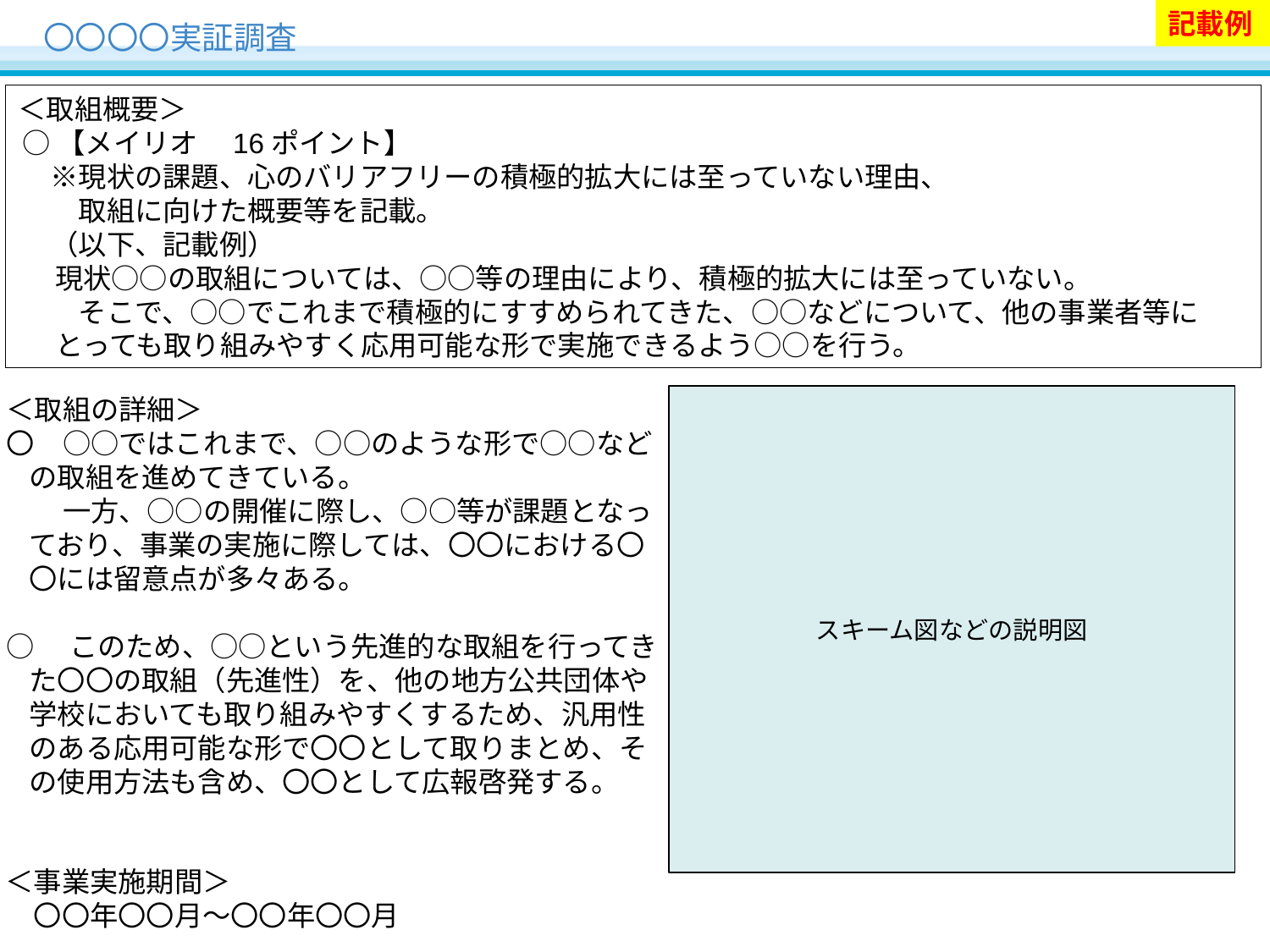

記載例
　〇〇〇〇実証調査
＜取組概要＞
○【メイリオ　16ポイント】
　※現状の課題、心のバリアフリーの積極的拡大には至っていない理由、
　　取組に向けた概要等を記載。
　（以下、記載例）
現状○○の取組については、○○等の理由により、積極的拡大には至っていない。
　　そこで、○○でこれまで積極的にすすめられてきた、○○などについて、他の事業者等にとっても取り組みやすく応用可能な形で実施できるよう○○を行う。
＜取組の詳細＞
〇　○○ではこれまで、○○のような形で○○などの取組を進めてきている。
　　一方、○○の開催に際し、○○等が課題となっており、事業の実施に際しては、〇〇における〇〇には留意点が多々ある。

○　このため、○○という先進的な取組を行ってきた〇〇の取組（先進性）を、他の地方公共団体や学校においても取り組みやすくするため、汎用性のある応用可能な形で〇〇として取りまとめ、その使用方法も含め、〇〇として広報啓発する。
スキーム図などの説明図
＜事業実施期間＞
　〇〇年〇〇月～〇〇年〇〇月